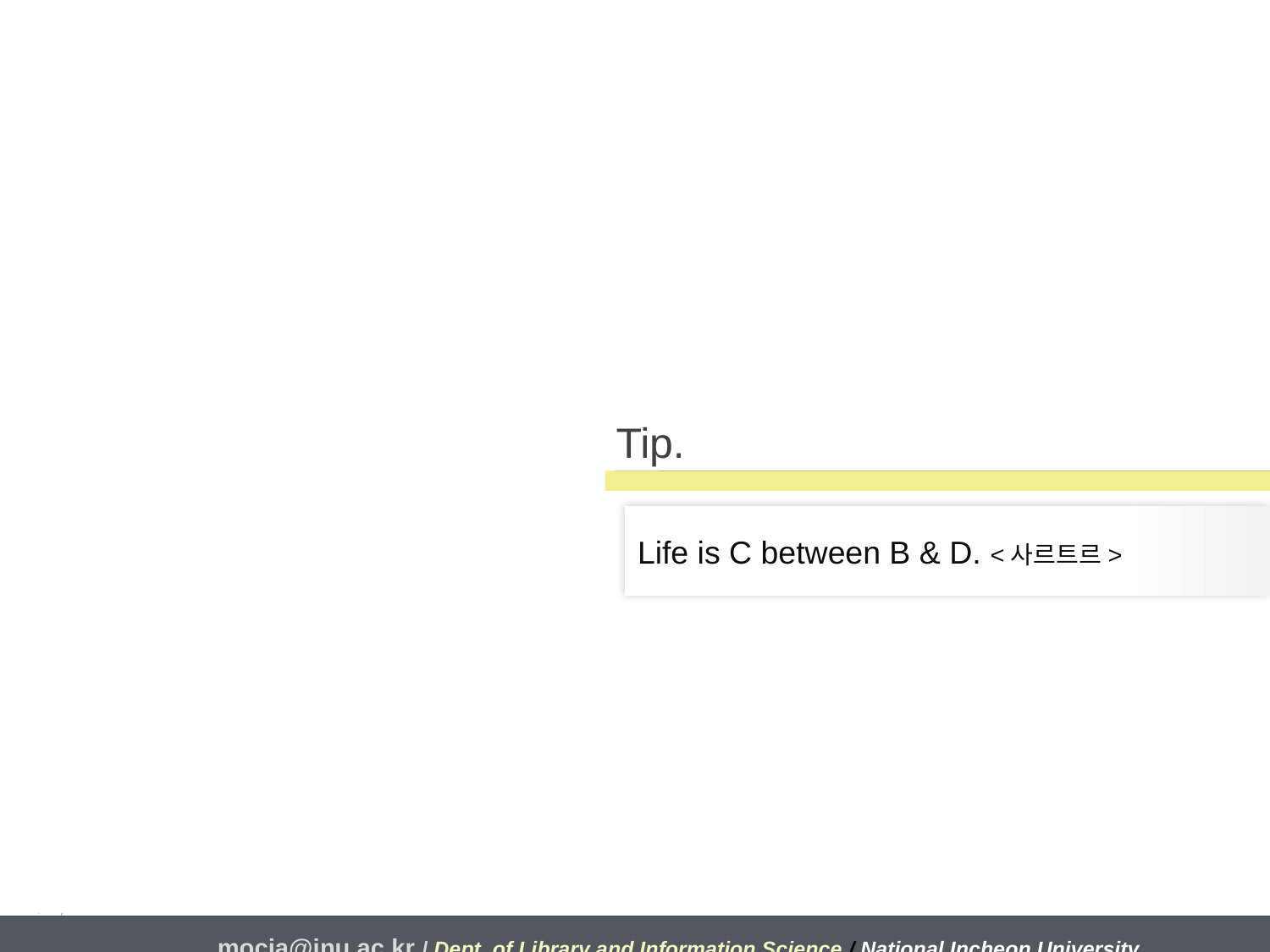

# Tip.

Life is C between B & D. <사르트르>

mocja@inu.ac.kr / Dept. of Library and Information Science / National Incheon University
mocja@inu.ac.kr / Dept. of Library and Information Science / National Incheon University